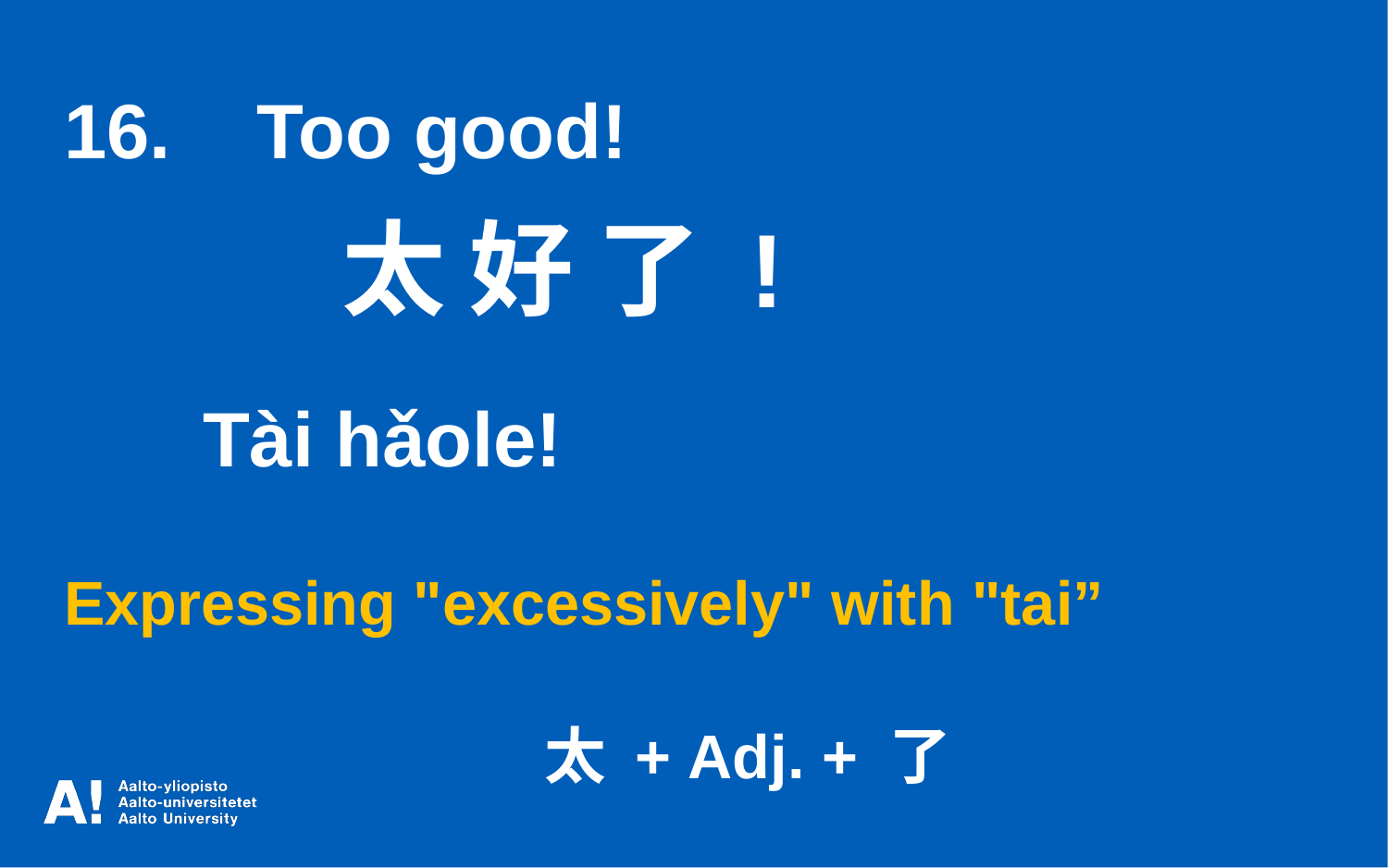

16.    Too good!

		太 好 了 !

      	Tài hǎole!

Expressing "excessively" with "tai”

                                 太 + Adj. + 了